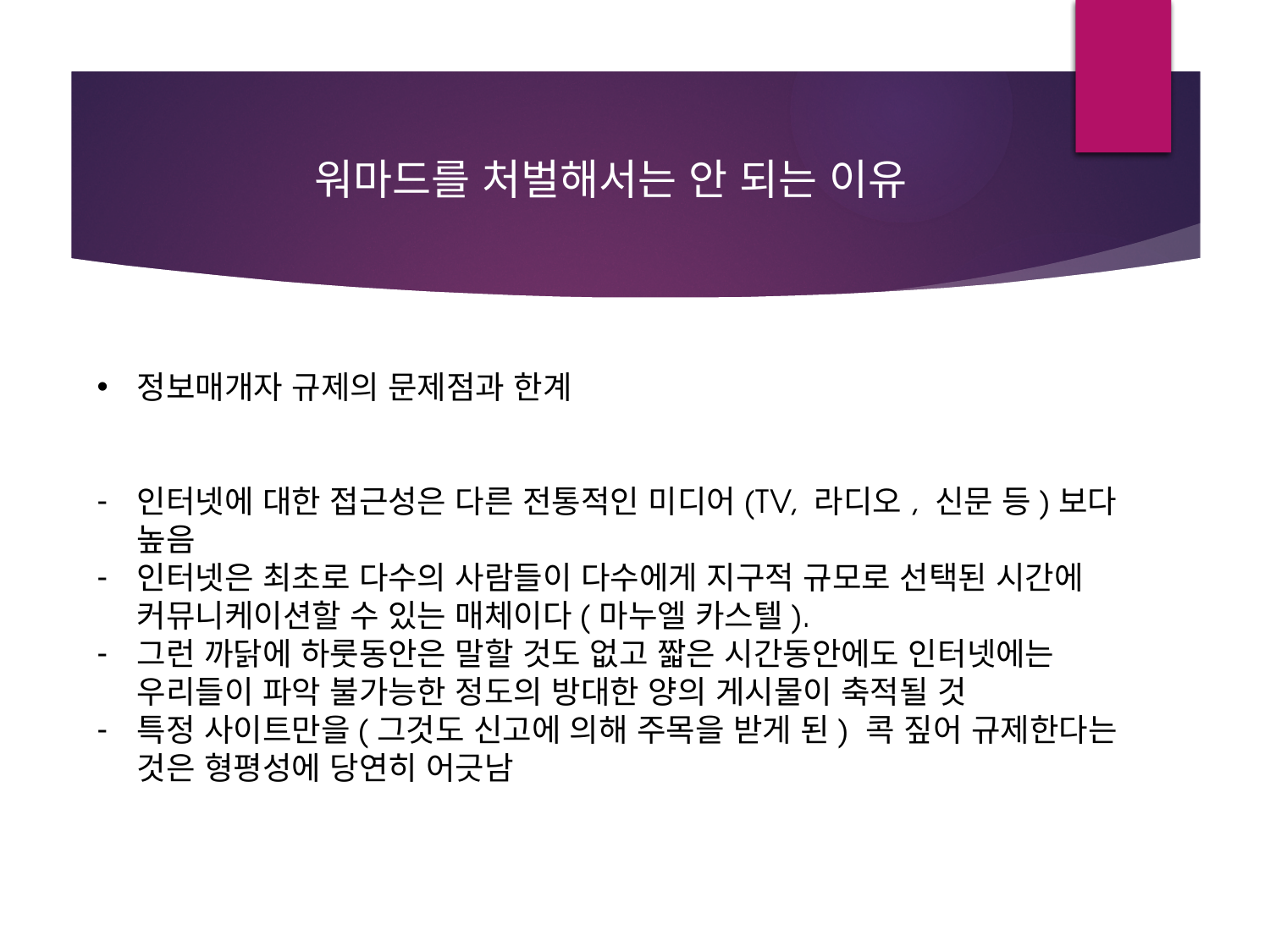

워마드를 처벌해서는 안 되는 이유
정보매개자 규제의 문제점과 한계

인터넷에 대한 접근성은 다른 전통적인 미디어(TV, 라디오, 신문 등)보다 높음
인터넷은 최초로 다수의 사람들이 다수에게 지구적 규모로 선택된 시간에 커뮤니케이션할 수 있는 매체이다(마누엘 카스텔).
그런 까닭에 하룻동안은 말할 것도 없고 짧은 시간동안에도 인터넷에는 우리들이 파악 불가능한 정도의 방대한 양의 게시물이 축적될 것
특정 사이트만을(그것도 신고에 의해 주목을 받게 된) 콕 짚어 규제한다는 것은 형평성에 당연히 어긋남